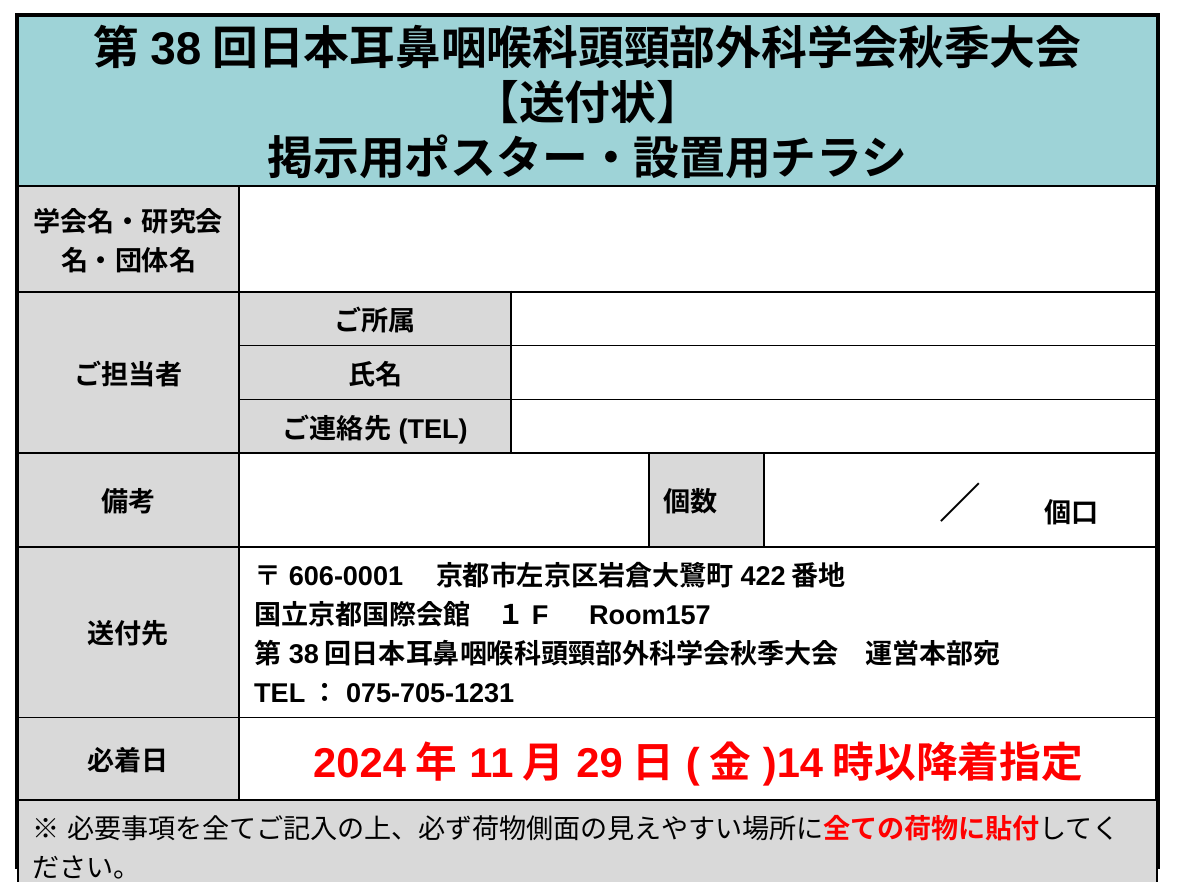

第38回日本耳鼻咽喉科頭頸部外科学会秋季大会
【送付状】
掲示用ポスター・設置用チラシ

| 学会名・研究会名・団体名 |  |  |  |  |
| --- | --- | --- | --- | --- |
| ご担当者 | ご所属 |  |  |  |
|  | 氏名 |  |  |  |
|  | ご連絡先(TEL) |  |  |  |
| 備考 |  |  | 個数 | ／ |
| 送付先 | 〒606-0001　京都市左京区岩倉大鷺町422番地 国立京都国際会館　１F　Room157 第38回日本耳鼻咽喉科頭頸部外科学会秋季大会　運営本部宛 TEL：075-705-1231 |  |  |  |
| 必着日 | 2024年11月29日(金)14時以降着指定 |  |  |  |
| ※必要事項を全てご記入の上、必ず荷物側面の見えやすい場所に全ての荷物に貼付してください。 ※本送付状はカラーで印刷をお願いします。 |  |  |  |  |
個口